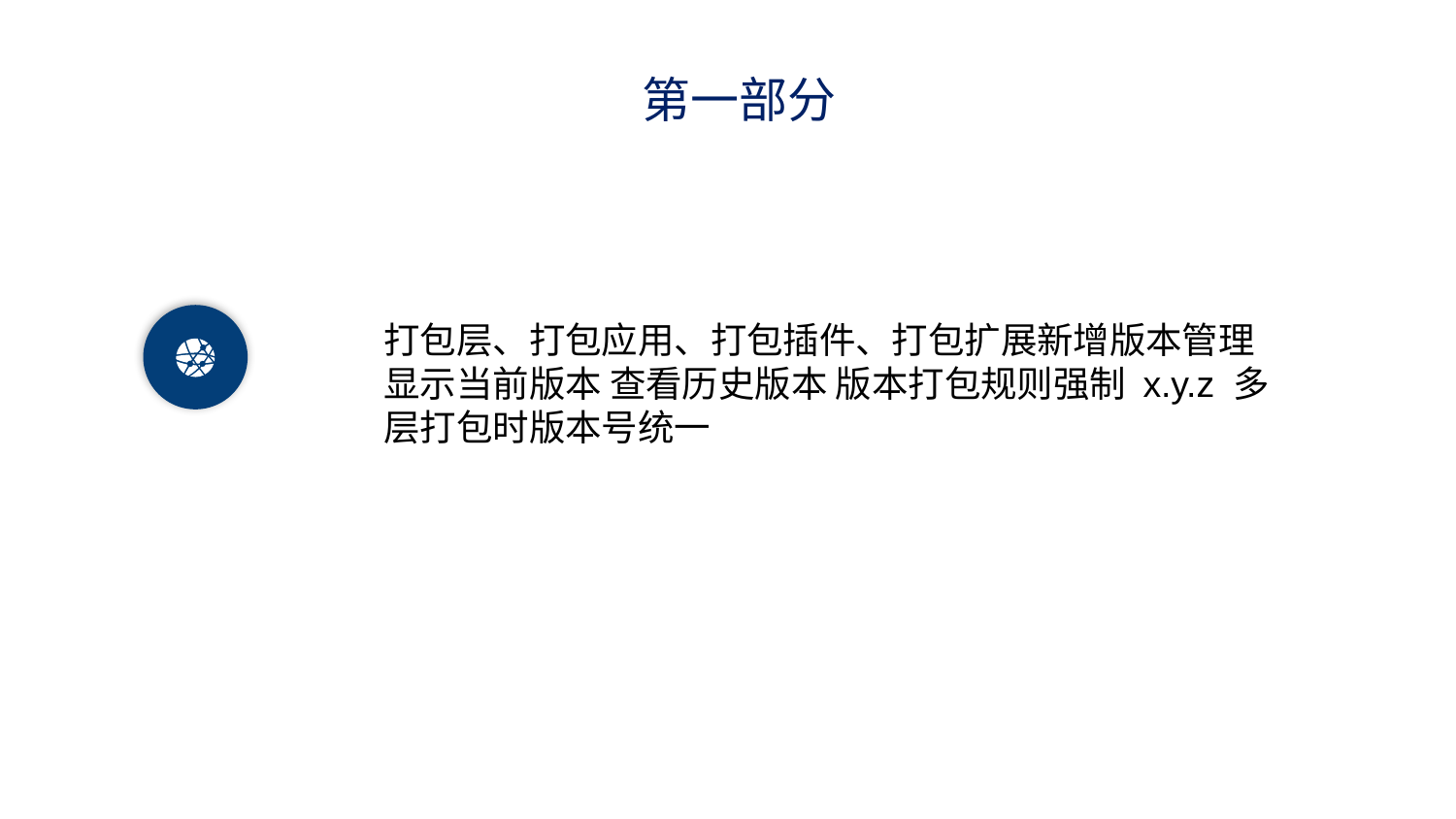

第一部分

打包层、打包应用、打包插件、打包扩展新增版本管理  显示当前版本 查看历史版本 版本打包规则强制 x.y.z 多层打包时版本号统一